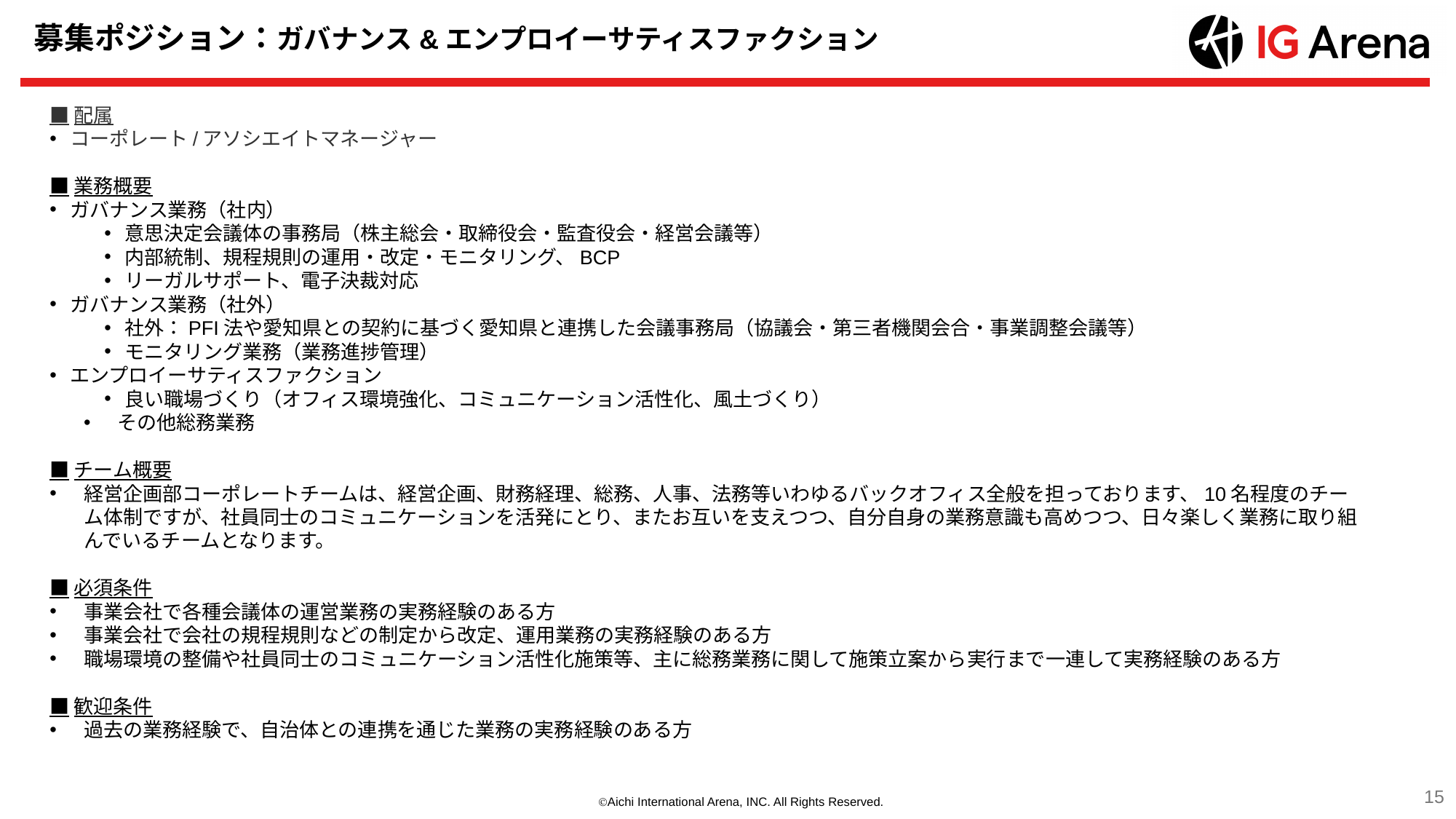

# 募集ポジション：ガバナンス&エンプロイーサティスファクション
■配属
コーポレート/アソシエイトマネージャー

■業務概要
ガバナンス業務（社内）
意思決定会議体の事務局（株主総会・取締役会・監査役会・経営会議等）
内部統制、規程規則の運用・改定・モニタリング、BCP
リーガルサポート、電子決裁対応
ガバナンス業務（社外）
社外：PFI法や愛知県との契約に基づく愛知県と連携した会議事務局（協議会・第三者機関会合・事業調整会議等）
モニタリング業務（業務進捗管理）
エンプロイーサティスファクション
良い職場づくり（オフィス環境強化、コミュニケーション活性化、風土づくり）
  その他総務業務

■チーム概要
経営企画部コーポレートチームは、経営企画、財務経理、総務、人事、法務等いわゆるバックオフィス全般を担っております、10名程度のチーム体制ですが、社員同士のコミュニケーションを活発にとり、またお互いを支えつつ、自分自身の業務意識も高めつつ、日々楽しく業務に取り組んでいるチームとなります。

■必須条件
事業会社で各種会議体の運営業務の実務経験のある方
事業会社で会社の規程規則などの制定から改定、運用業務の実務経験のある方
職場環境の整備や社員同士のコミュニケーション活性化施策等、主に総務業務に関して施策立案から実行まで一連して実務経験のある方

■歓迎条件
過去の業務経験で、自治体との連携を通じた業務の実務経験のある方

15